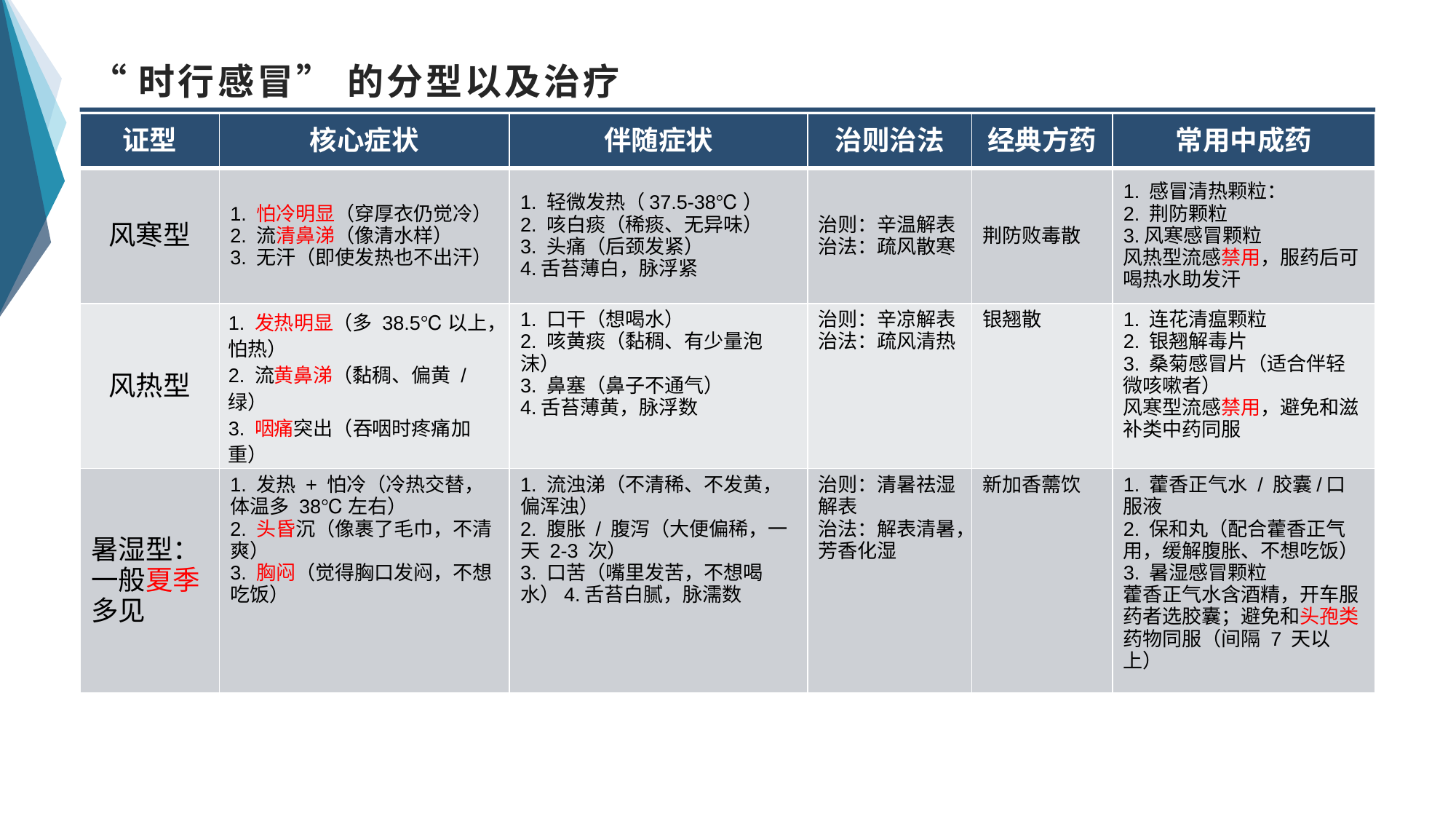

# “时行感冒” 的分型以及治疗
| 证型 | 核心症状 | 伴随症状 | 治则治法 | 经典方药 | 常用中成药 |
| --- | --- | --- | --- | --- | --- |
| 风寒型 | 1. 怕冷明显（穿厚衣仍觉冷）2. 流清鼻涕（像清水样） 3. 无汗（即使发热也不出汗） | 1. 轻微发热（37.5-38℃） 2. 咳白痰（稀痰、无异味） 3. 头痛（后颈发紧） 4.舌苔薄白，脉浮紧 | 治则：辛温解表 治法：疏风散寒 | 荆防败毒散 | 1. 感冒清热颗粒： 2. 荆防颗粒 3.风寒感冒颗粒 风热型流感禁用，服药后可喝热水助发汗 |
| 风热型 | 1. 发热明显（多 38.5℃以上，怕热） 2. 流黄鼻涕（黏稠、偏黄 / 绿） 3. 咽痛突出（吞咽时疼痛加重） | 1. 口干（想喝水） 2. 咳黄痰（黏稠、有少量泡沫） 3. 鼻塞（鼻子不通气） 4.舌苔薄黄，脉浮数 | 治则：辛凉解表 治法：疏风清热 | 银翘散 | 1. 连花清瘟颗粒 2. 银翘解毒片 3. 桑菊感冒片（适合伴轻微咳嗽者） 风寒型流感禁用，避免和滋补类中药同服 |
| 暑湿型：一般夏季多见 | 1. 发热 + 怕冷（冷热交替，体温多 38℃左右） 2. 头昏沉（像裹了毛巾，不清爽） 3. 胸闷（觉得胸口发闷，不想吃饭） | 1. 流浊涕（不清稀、不发黄，偏浑浊） 2. 腹胀 / 腹泻（大便偏稀，一天 2-3 次） 3. 口苦（嘴里发苦，不想喝水）4.舌苔白腻，脉濡数 | 治则：清暑祛湿解表 治法：解表清暑，芳香化湿 | 新加香薷饮 | 1. 藿香正气水 / 胶囊/口服液 2. 保和丸（配合藿香正气用，缓解腹胀、不想吃饭）3. 暑湿感冒颗粒 藿香正气水含酒精，开车服药者选胶囊；避免和头孢类药物同服（间隔 7 天以上） |

6